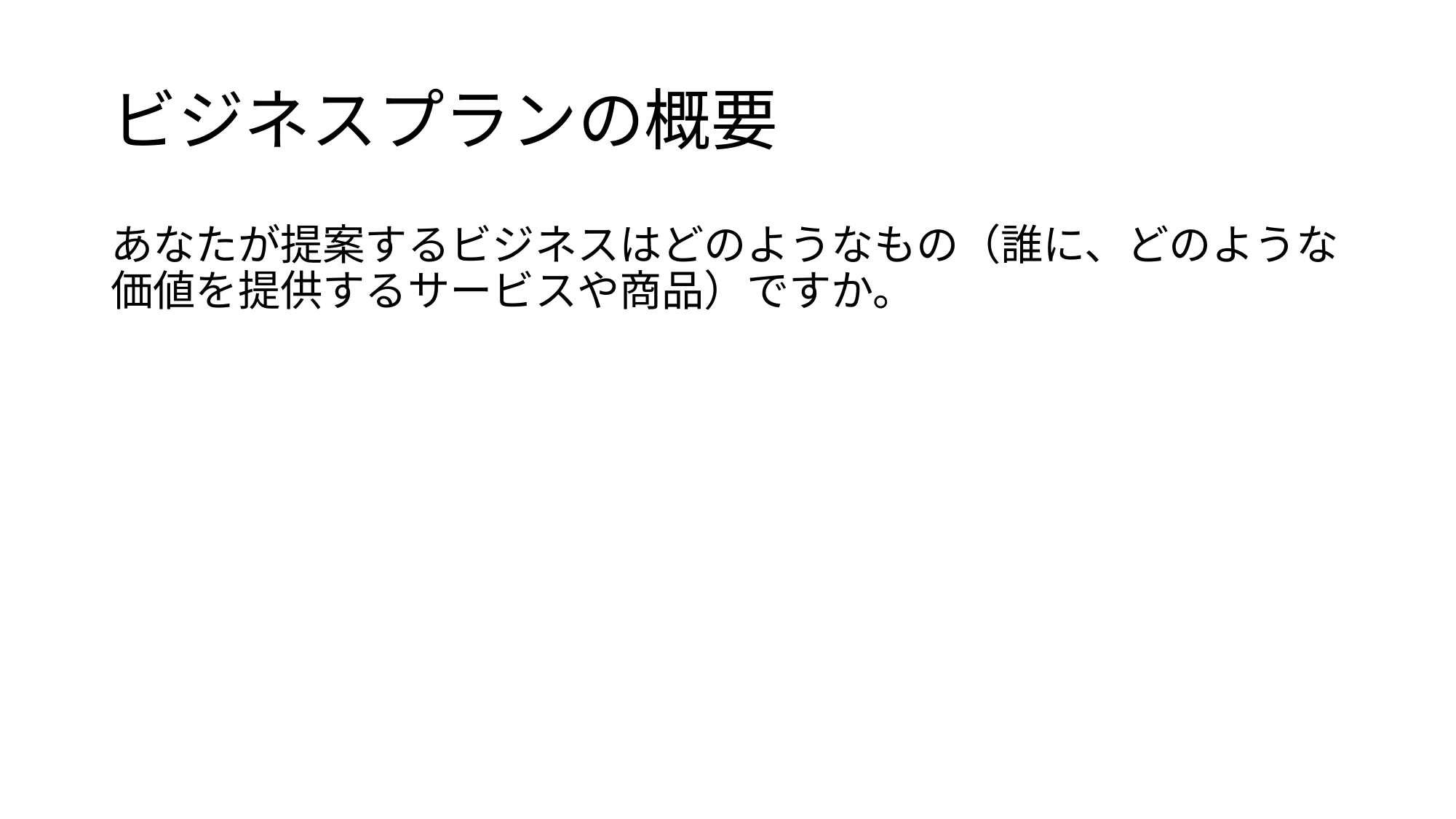

# ビジネスプランの概要
あなたが提案するビジネスはどのようなもの（誰に、どのような価値を提供するサービスや商品）ですか。